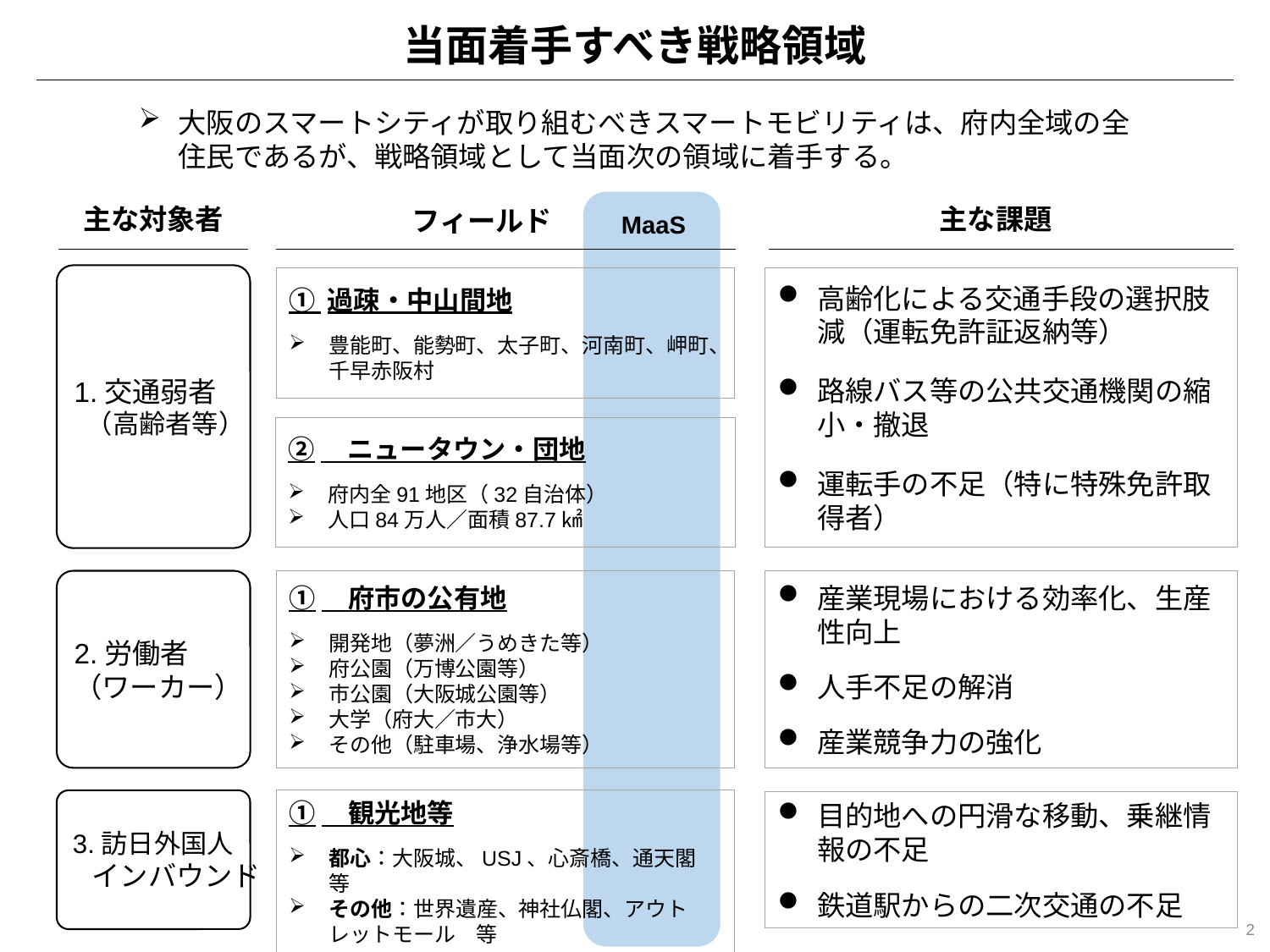

当面着手すべき戦略領域
大阪のスマートシティが取り組むべきスマートモビリティは、府内全域の全住民であるが、戦略領域として当面次の領域に着手する。

主な対象者
主な課題
フィールド
MaaS
1.交通弱者
 （高齢者等）
高齢化による交通手段の選択肢減（運転免許証返納等）

路線バス等の公共交通機関の縮小・撤退

運転手の不足（特に特殊免許取得者）
① 過疎・中山間地

豊能町、能勢町、太子町、河南町、岬町、千早赤阪村
②　ニュータウン・団地

府内全91地区（32自治体）
人口84万人／面積87.7㎢
2.労働者
（ワーカー）
①　府市の公有地

開発地（夢洲／うめきた等）
府公園（万博公園等）
市公園（大阪城公園等）
大学（府大／市大）
その他（駐車場、浄水場等）
産業現場における効率化、生産性向上

人手不足の解消

産業競争力の強化
目的地への円滑な移動、乗継情報の不足

鉄道駅からの二次交通の不足
3.訪日外国人
  インバウンド
①　観光地等

都心：大阪城、USJ、心斎橋、通天閣　等
その他：世界遺産、神社仏閣、アウトレットモール　等
2